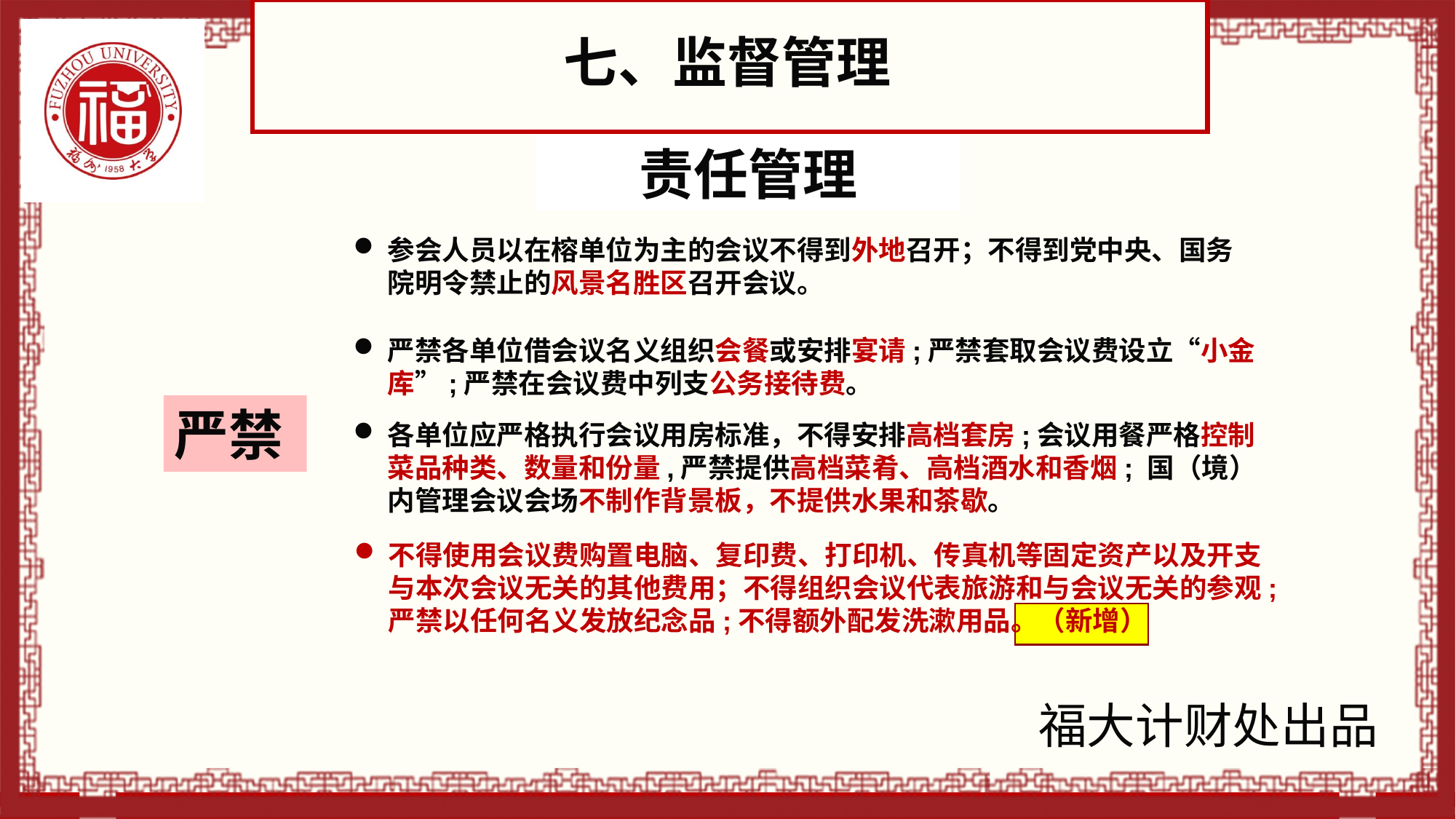

七、监督管理
责任管理
参会人员以在榕单位为主的会议不得到外地召开；不得到党中央、国务院明令禁止的风景名胜区召开会议。
严禁各单位借会议名义组织会餐或安排宴请;严禁套取会议费设立“小金库”;严禁在会议费中列支公务接待费。
严禁
各单位应严格执行会议用房标准，不得安排高档套房;会议用餐严格控制菜品种类、数量和份量,严禁提供高档菜肴、高档酒水和香烟; 国（境）内管理会议会场不制作背景板，不提供水果和茶歇。
不得使用会议费购置电脑、复印费、打印机、传真机等固定资产以及开支与本次会议无关的其他费用；不得组织会议代表旅游和与会议无关的参观;严禁以任何名义发放纪念品;不得额外配发洗漱用品。（新增）

16